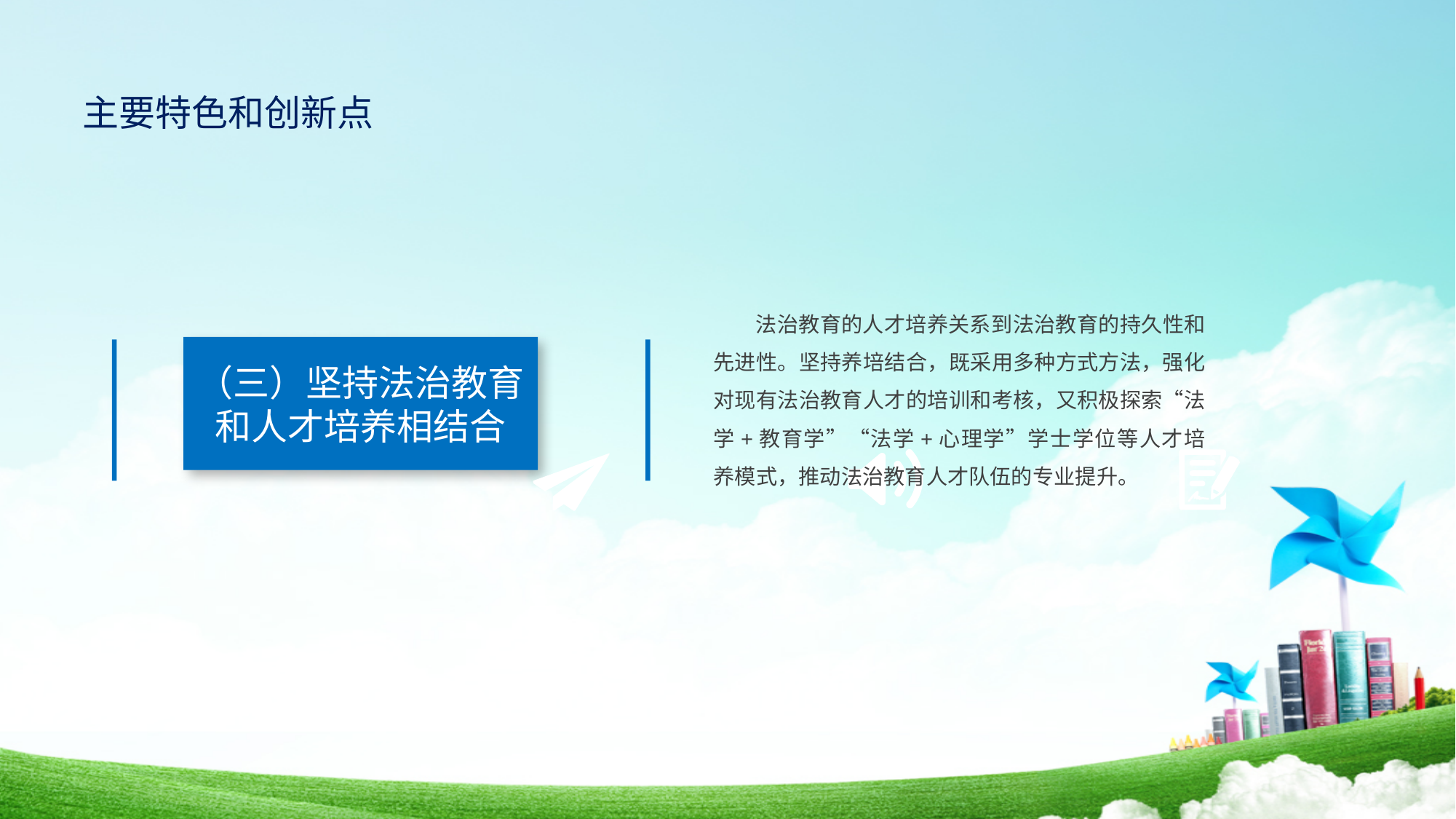

主要特色和创新点
法治教育的人才培养关系到法治教育的持久性和先进性。坚持养培结合，既采用多种方式方法，强化对现有法治教育人才的培训和考核，又积极探索“法学+教育学”“法学+心理学”学士学位等人才培养模式，推动法治教育人才队伍的专业提升。
（三）坚持法治教育和人才培养相结合